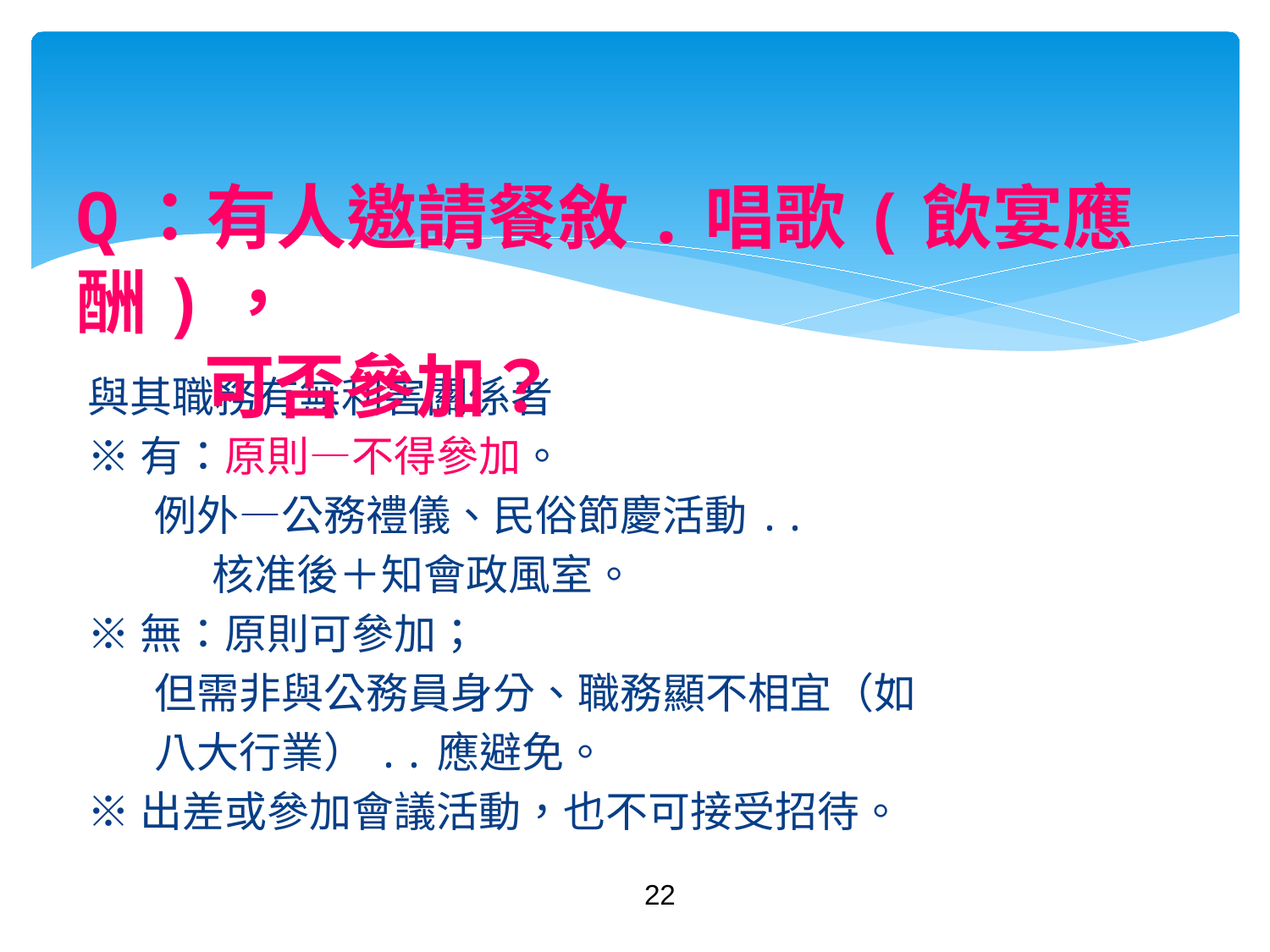

# Q：有人邀請餐敘.唱歌(飲宴應酬)， 可否參加？

與其職務有無利害關係者
※有：原則—不得參加。
      例外—公務禮儀、民俗節慶活動..
            核准後＋知會政風室。
※無：原則可參加；
      但需非與公務員身分、職務顯不相宜（如
      八大行業）..應避免。
※出差或參加會議活動，也不可接受招待。

22